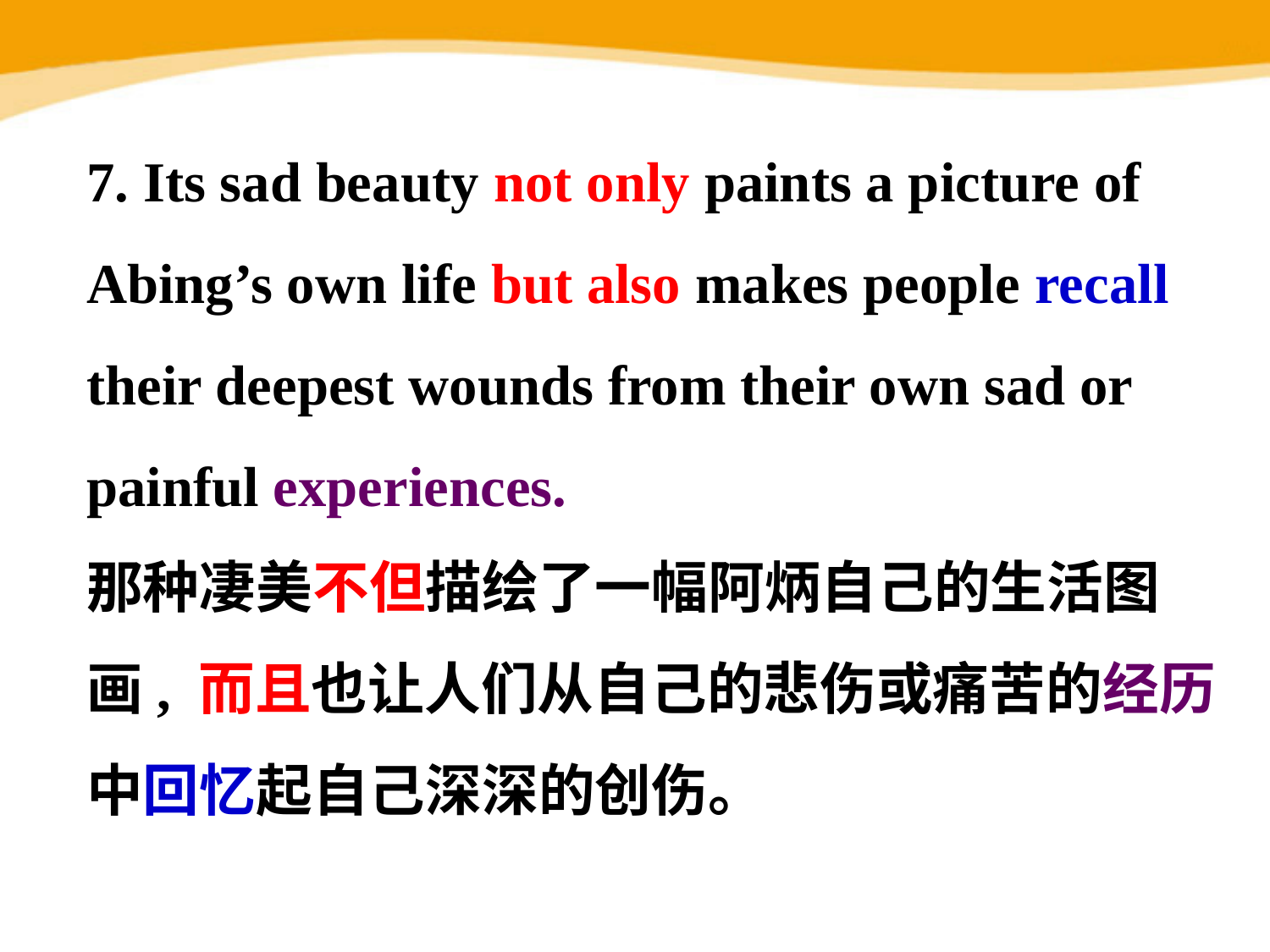

7. Its sad beauty not only paints a picture of Abing’s own life but also makes people recall their deepest wounds from their own sad or painful experiences.
那种凄美不但描绘了一幅阿炳自己的生活图画, 而且也让人们从自己的悲伤或痛苦的经历中回忆起自己深深的创伤。